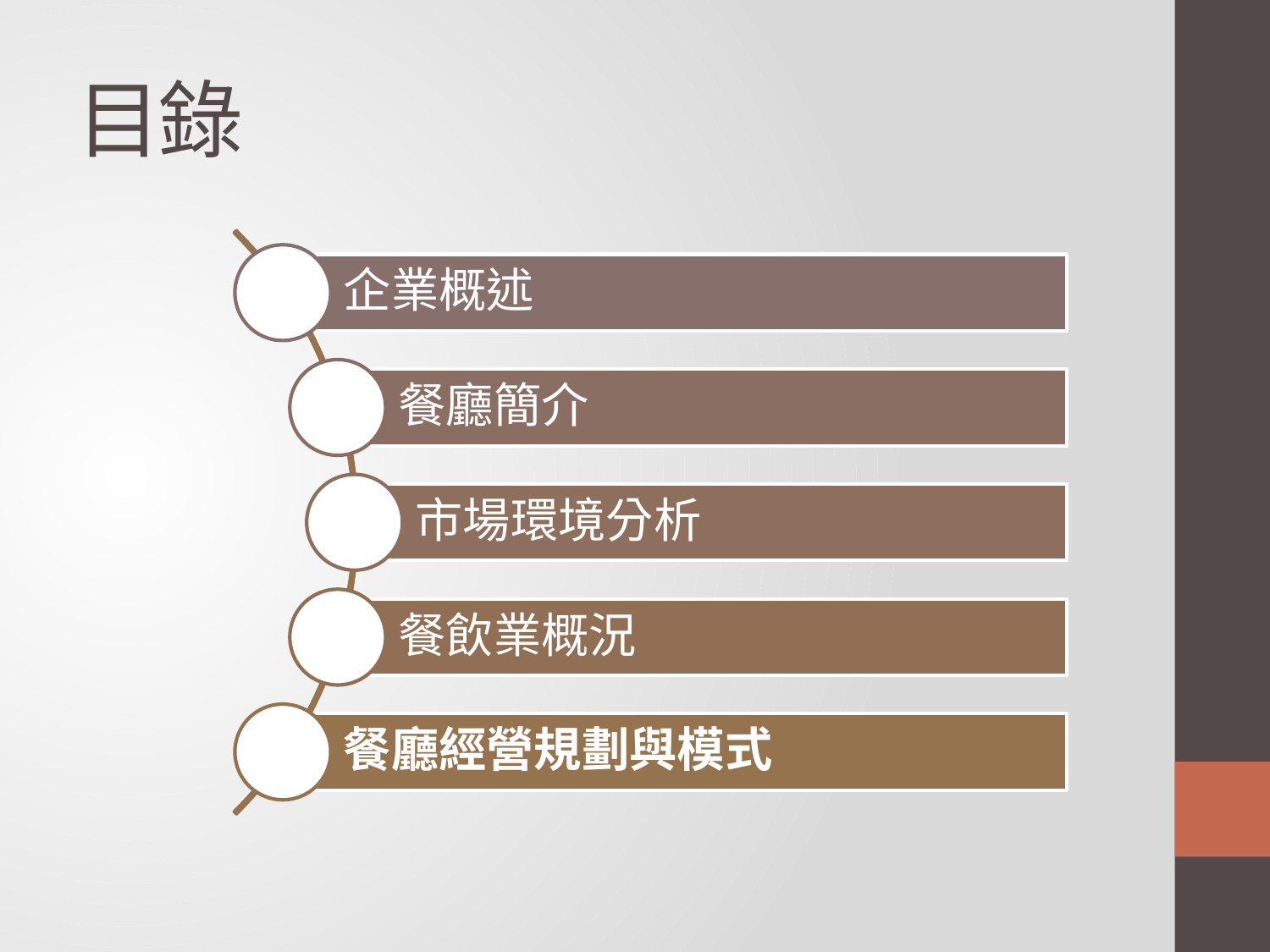

# 目錄
企業概述
餐廳簡介
市場環境分析
餐飲業概況
餐廳經營規劃與模式